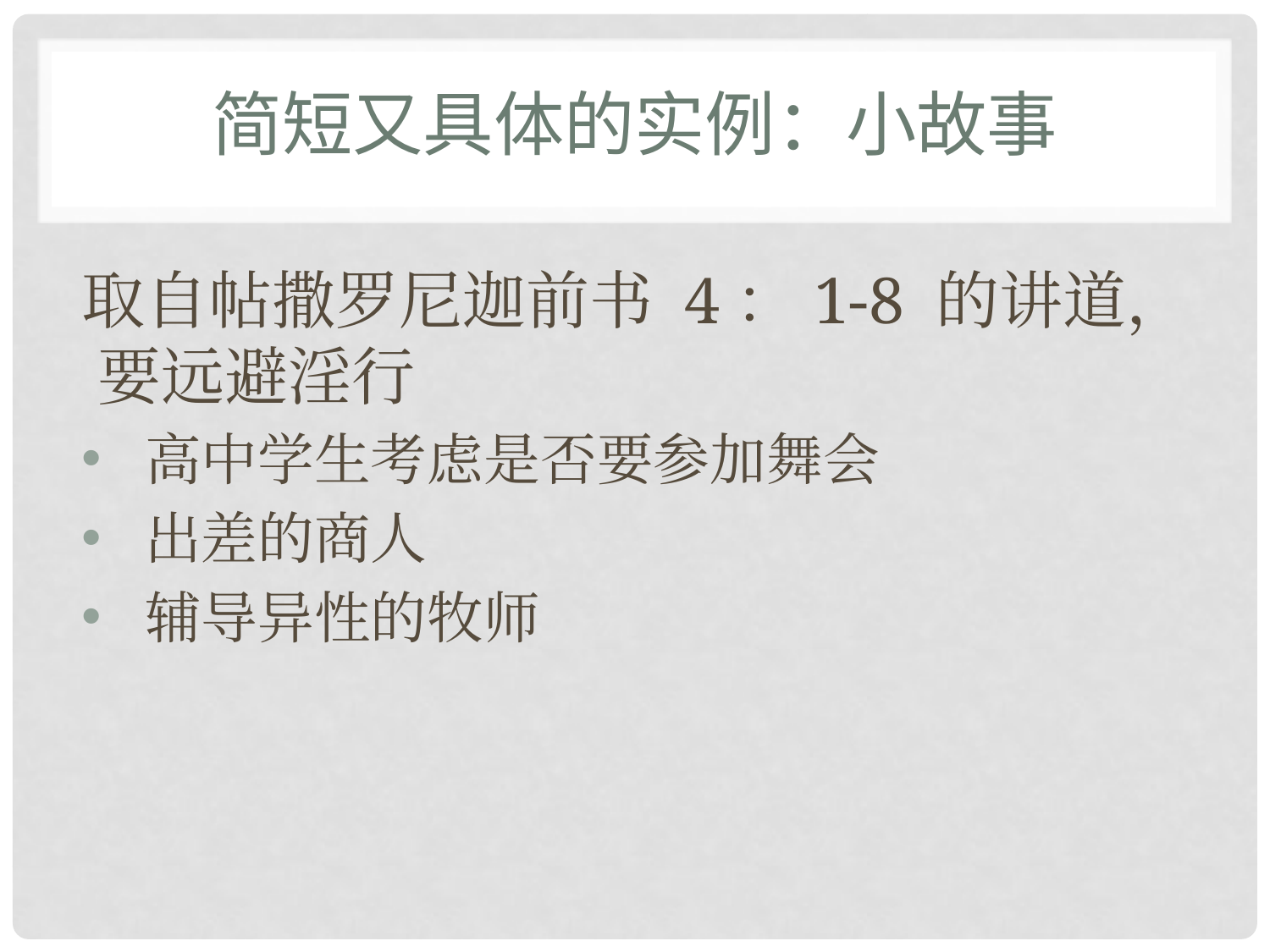

# 简短又具体的实例：小故事
取自帖撒罗尼迦前书 4：1-8 的讲道， 要远避淫行
高中学生考虑是否要参加舞会
出差的商人
辅导异性的牧师